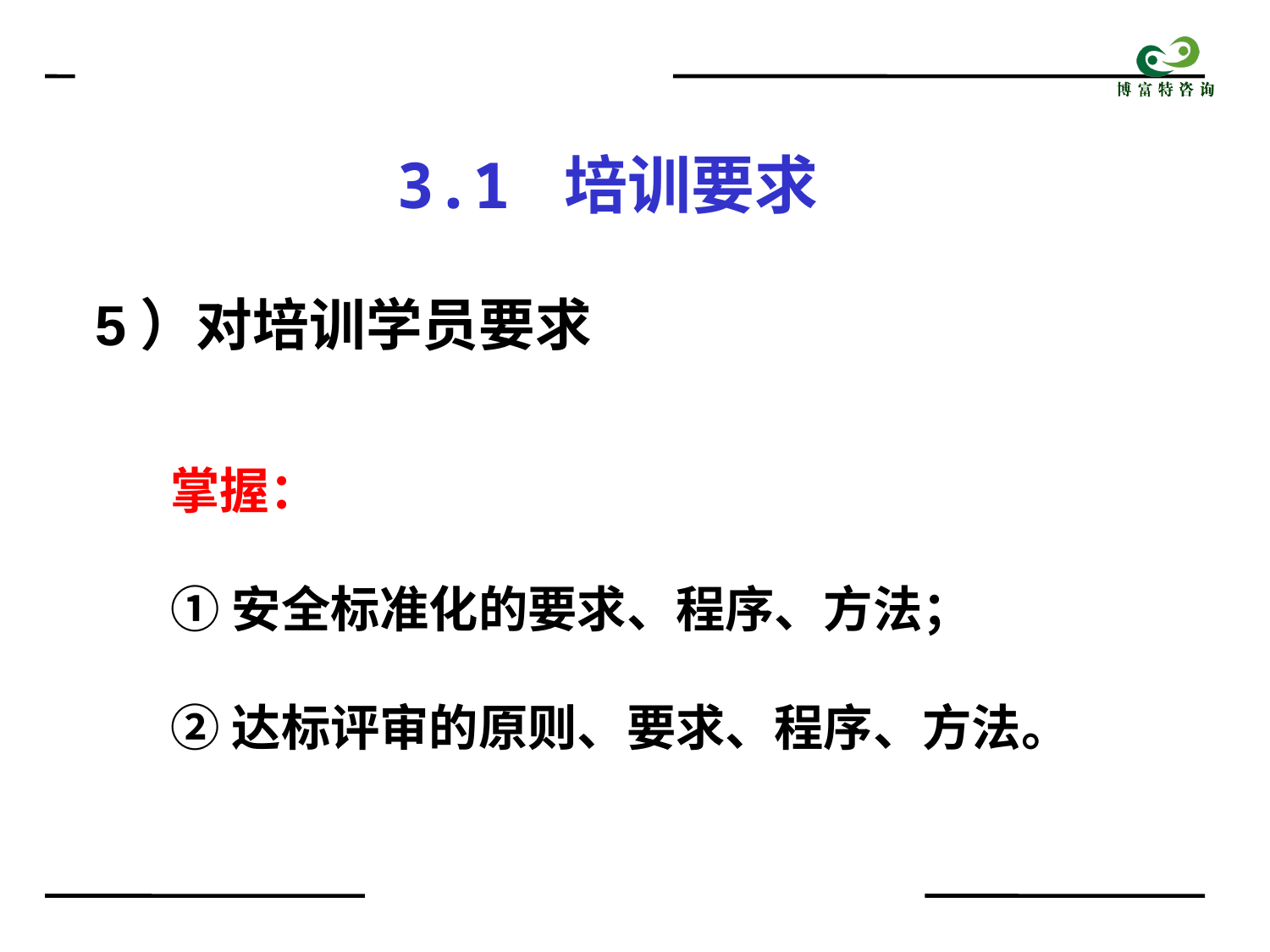

3.1 培训要求
5）对培训学员要求
掌握：
①安全标准化的要求、程序、方法；
②达标评审的原则、要求、程序、方法。